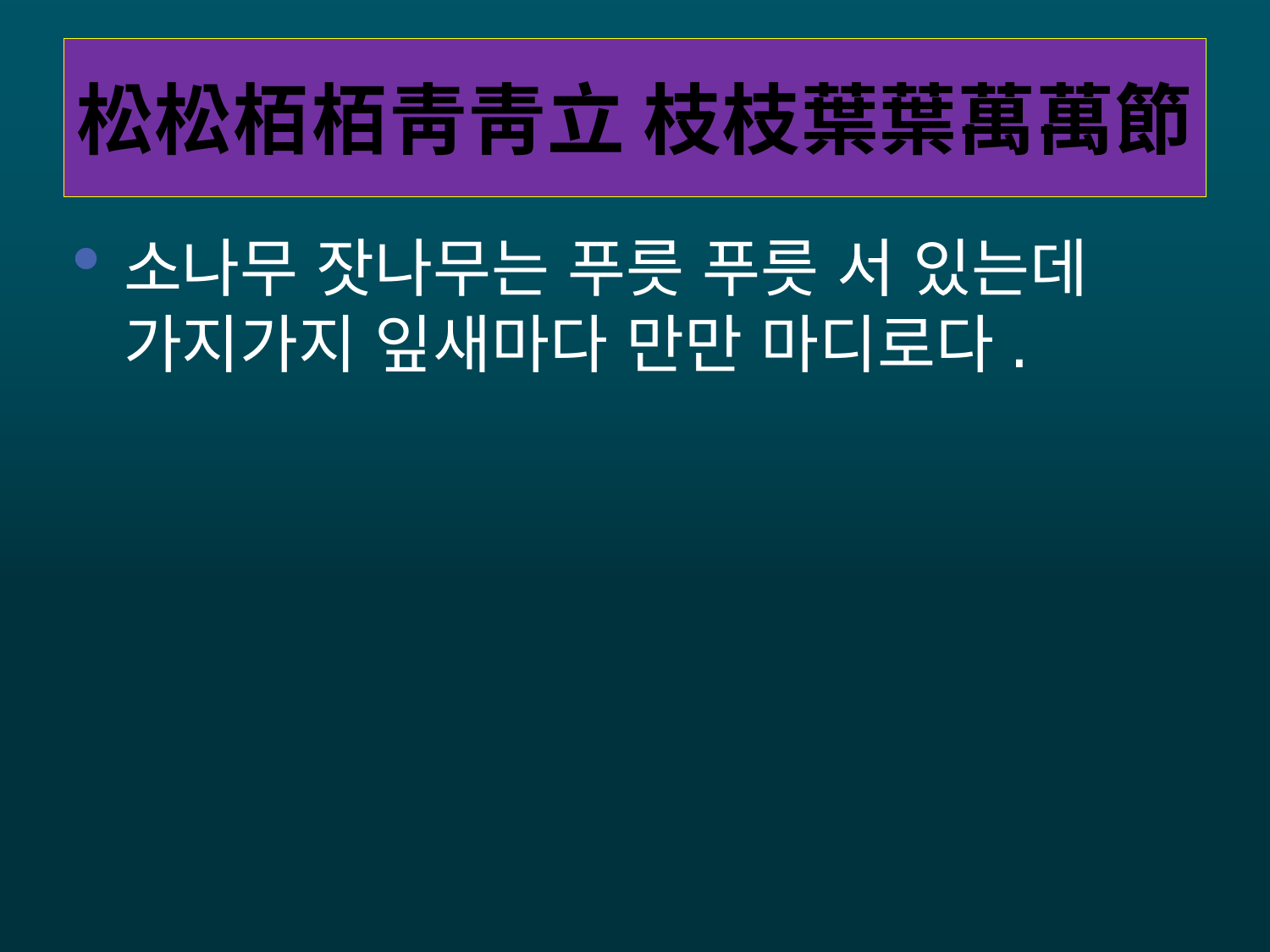

# 松松栢栢靑靑立 枝枝葉葉萬萬節
소나무 잣나무는 푸릇 푸릇 서 있는데 가지가지 잎새마다 만만 마디로다.